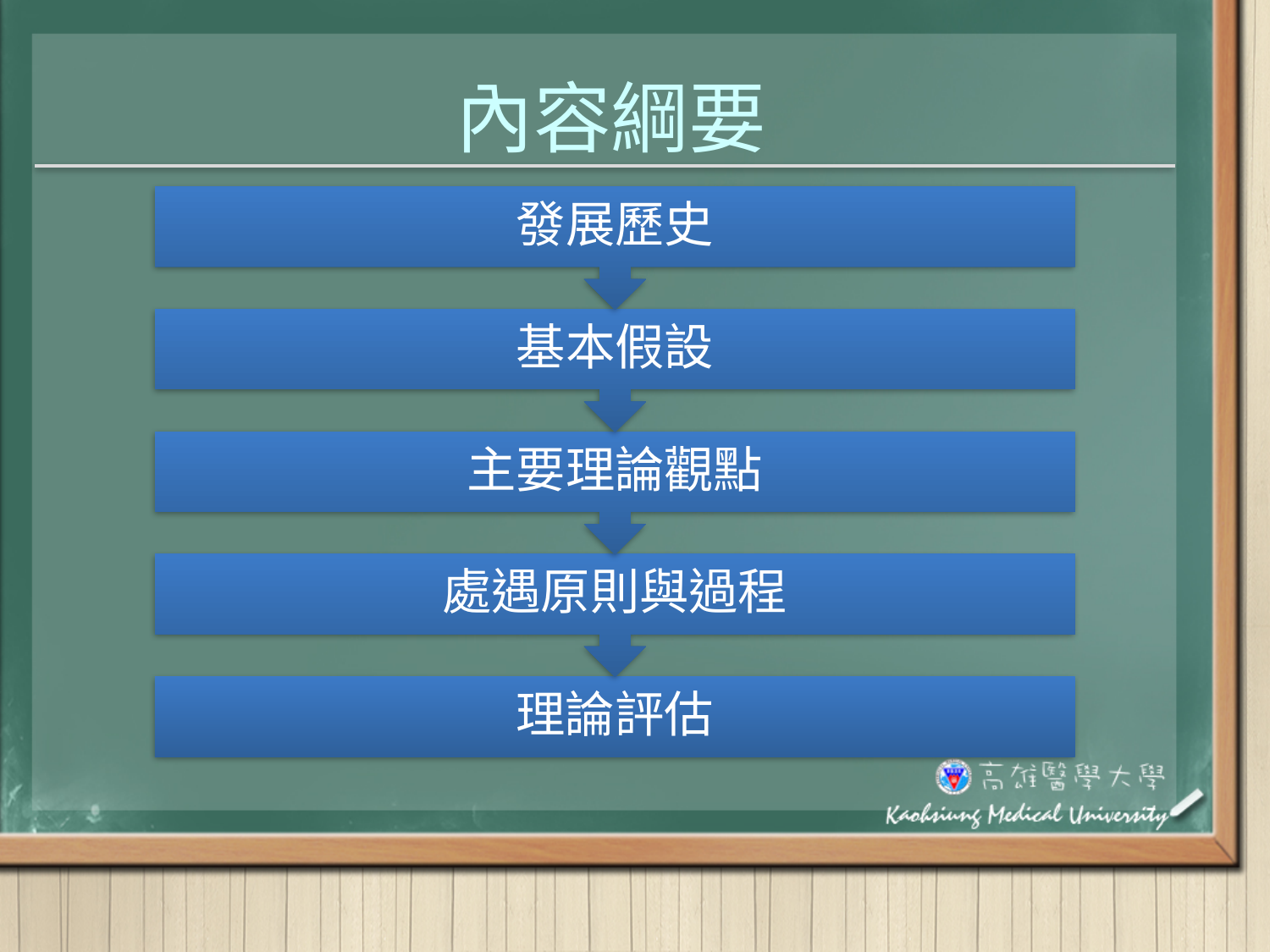

# 內容綱要
理論評估
處遇原則與過程
主要理論觀點
基本假設
發展歷史